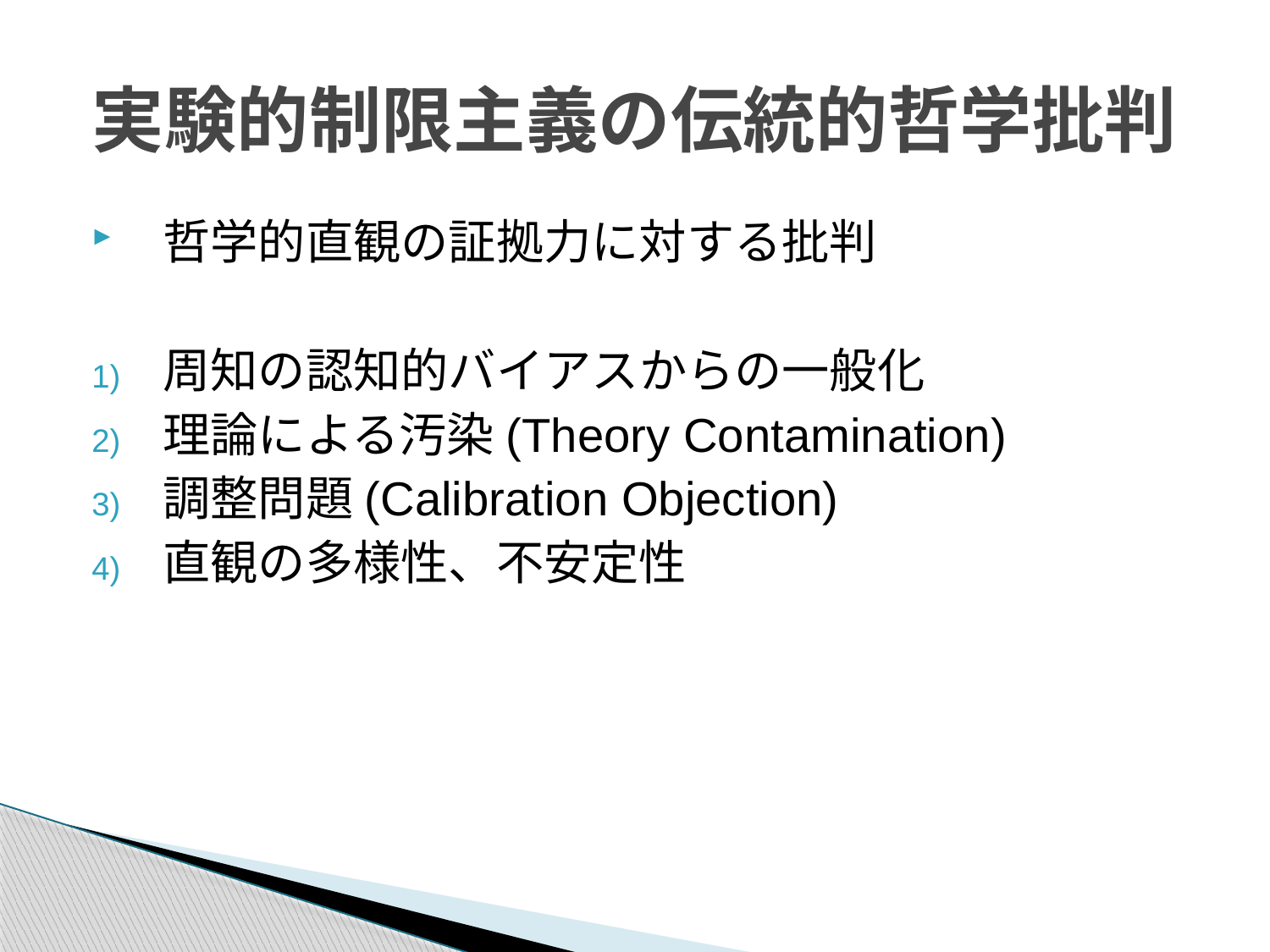

# 実験的制限主義の伝統的哲学批判
哲学的直観の証拠力に対する批判

周知の認知的バイアスからの一般化
理論による汚染(Theory Contamination)
調整問題(Calibration Objection)
直観の多様性、不安定性